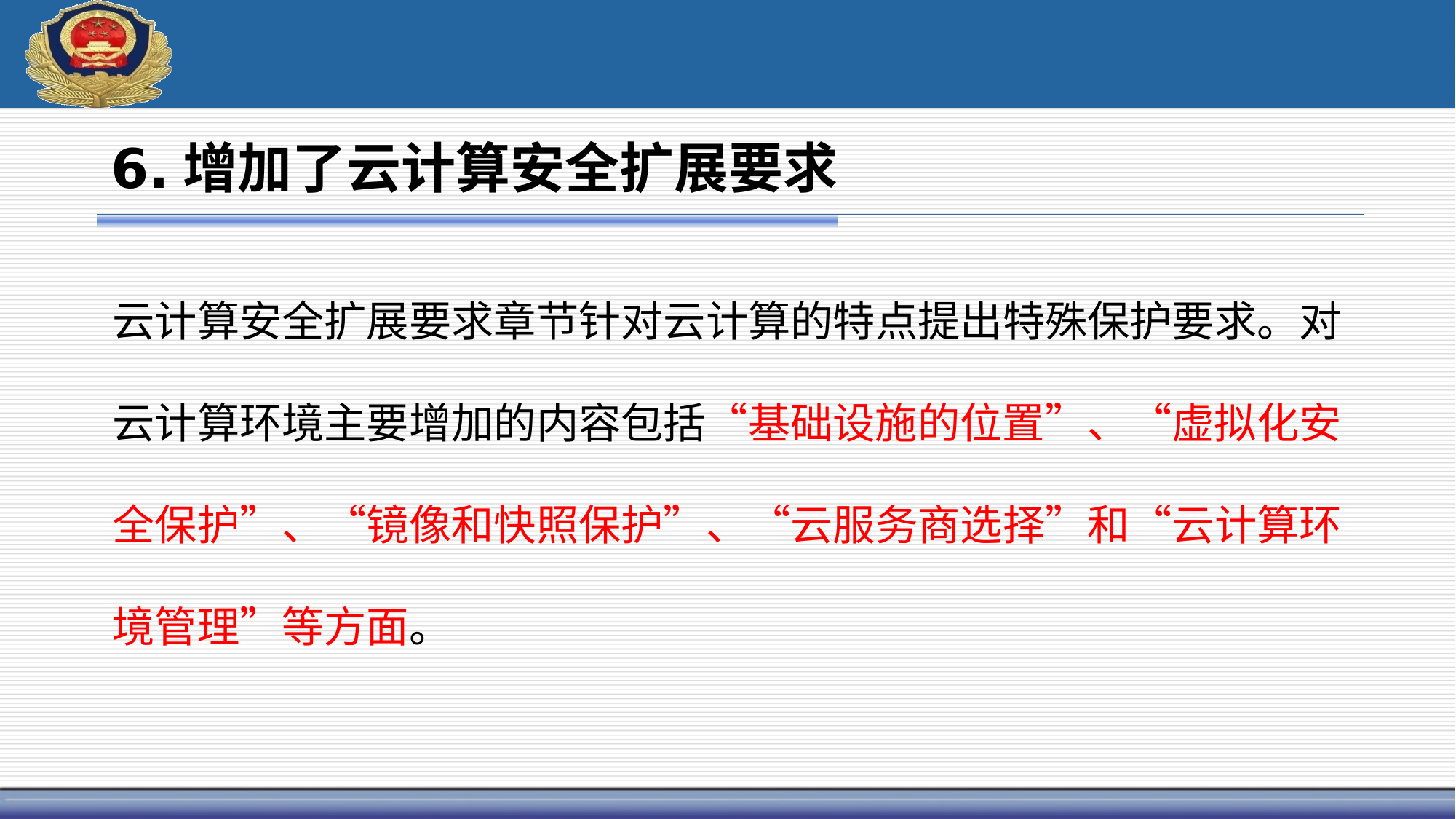

6.增加了云计算安全扩展要求
云计算安全扩展要求章节针对云计算的特点提出特殊保护要求。对云计算环境主要增加的内容包括“基础设施的位置”、“虚拟化安全保护”、“镜像和快照保护”、“云服务商选择”和“云计算环境管理”等方面。

24